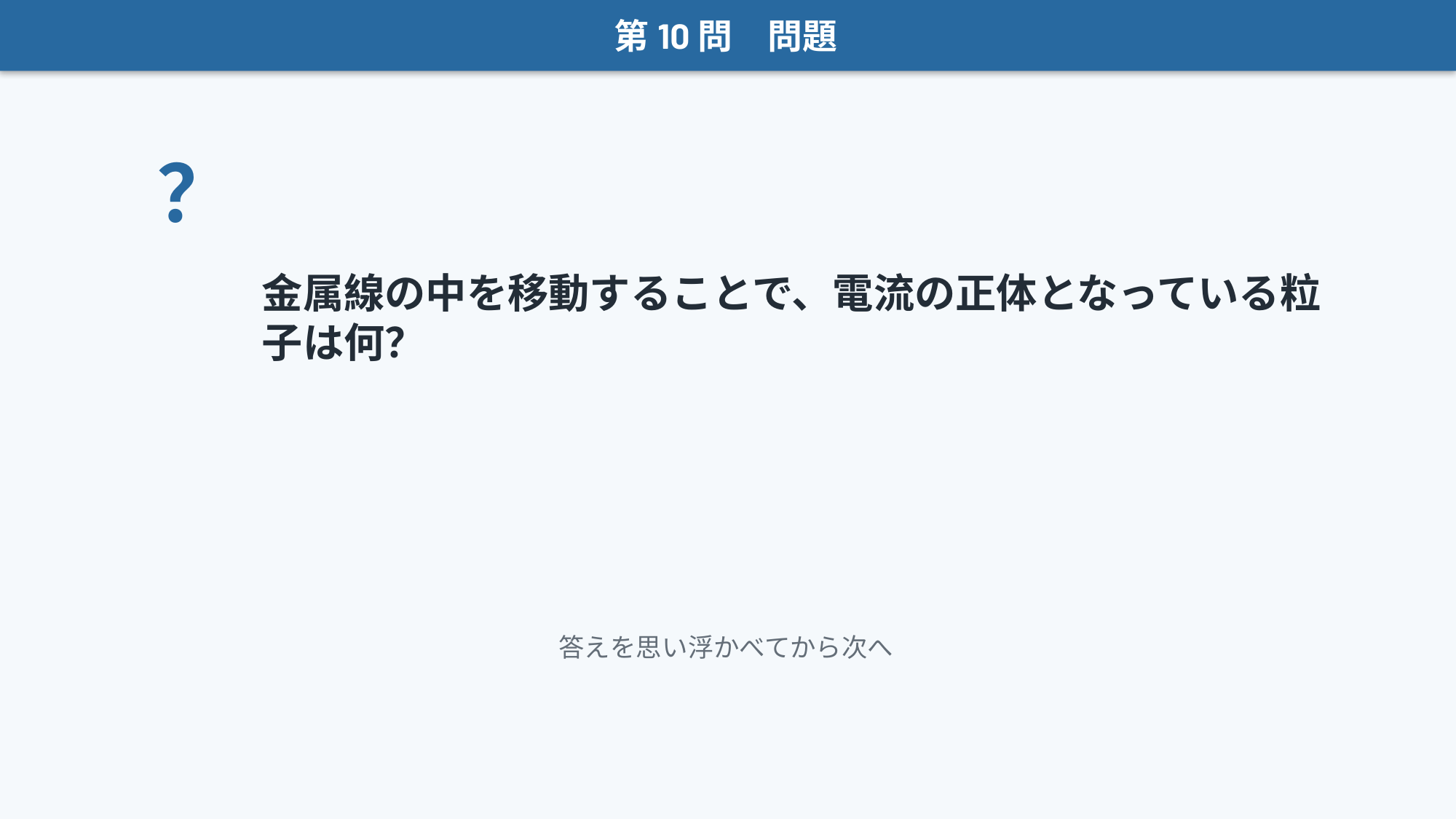

第10問　問題
？
金属線の中を移動することで、電流の正体となっている粒子は何？
答えを思い浮かべてから次へ